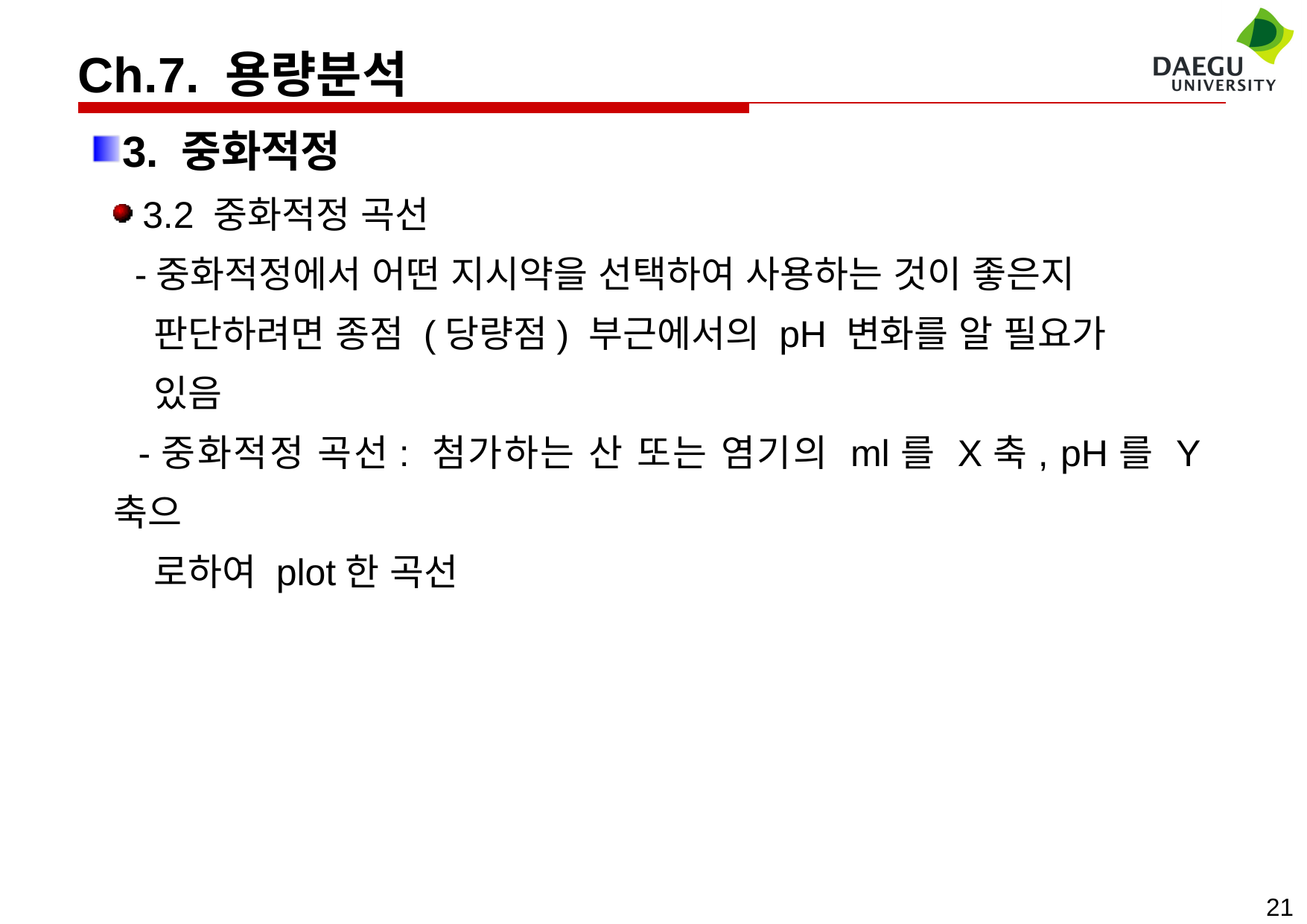

Ch.7. 용량분석
3. 중화적정
 3.2 중화적정 곡선
  -중화적정에서 어떤 지시약을 선택하여 사용하는 것이 좋은지
   판단하려면 종점 (당량점) 부근에서의 pH 변화를 알 필요가
   있음
  -중화적정 곡선: 첨가하는 산 또는 염기의 ml를 X축, pH를 Y축으
   로하여 plot한 곡선

21